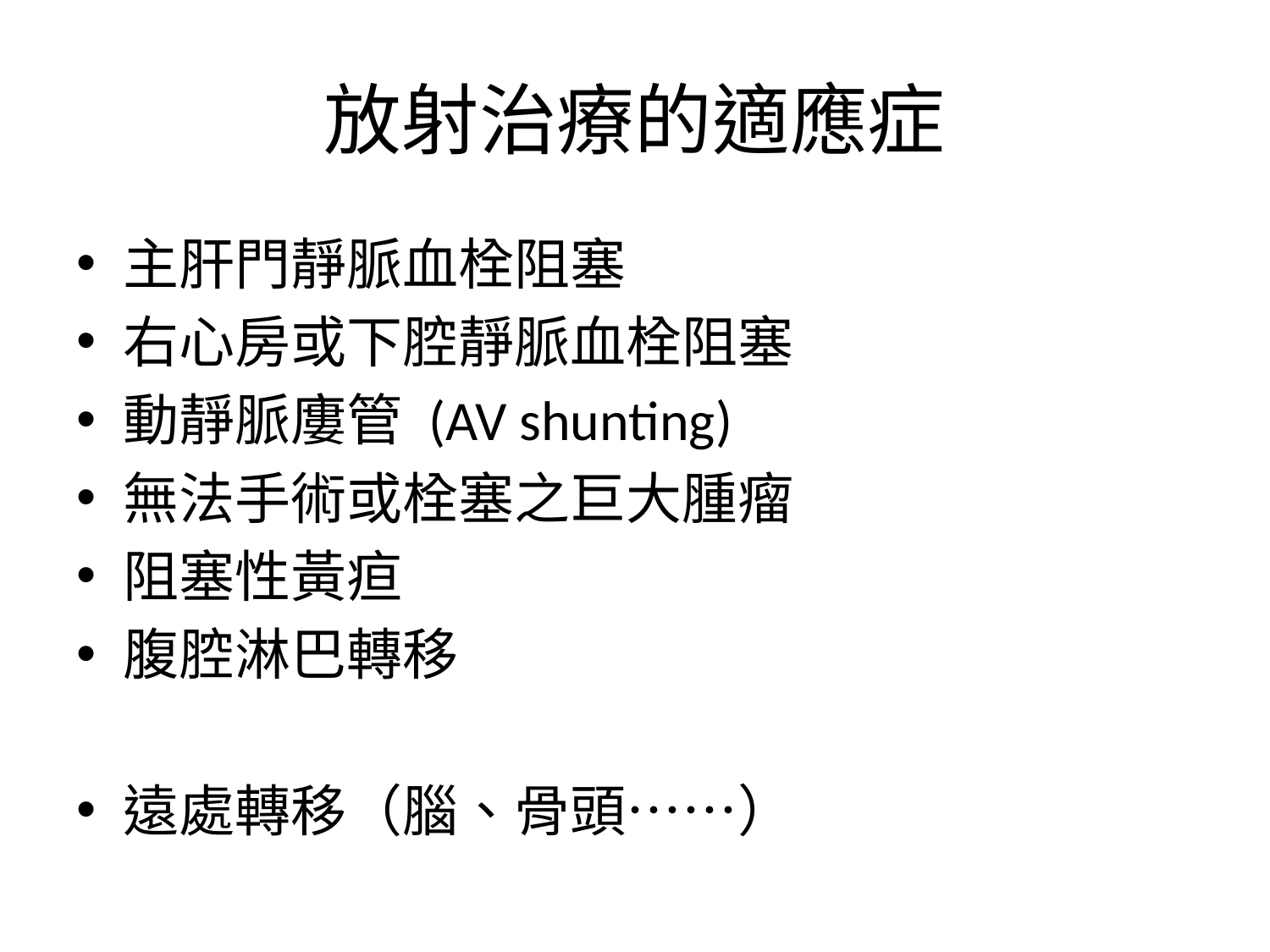

# 放射治療的適應症
主肝門靜脈血栓阻塞
右心房或下腔靜脈血栓阻塞
動靜脈廔管 (AV shunting)
無法手術或栓塞之巨大腫瘤
阻塞性黃疸
腹腔淋巴轉移

遠處轉移（腦、骨頭……）